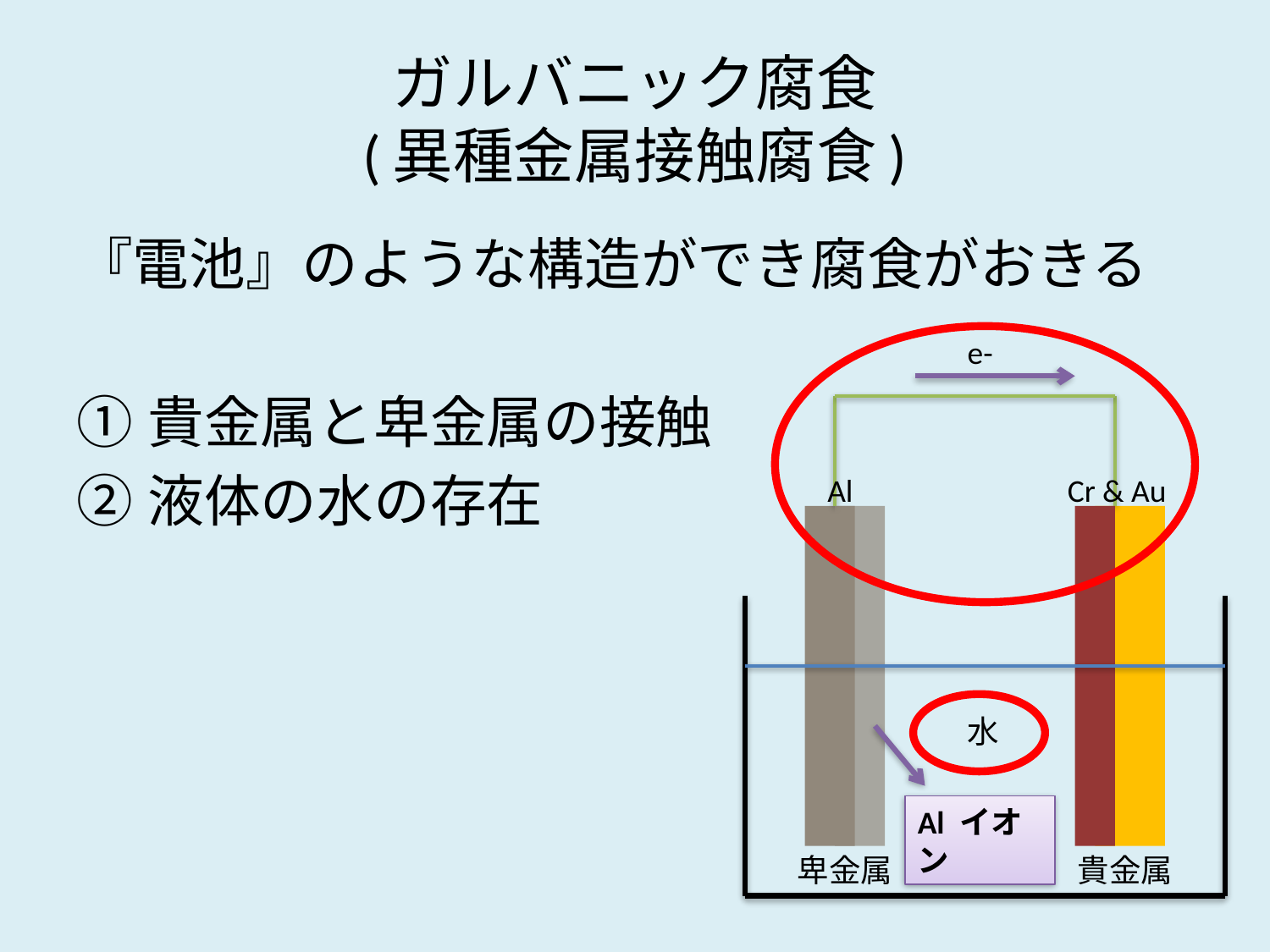

# ガルバニック腐食 (異種金属接触腐食)
『電池』のような構造ができ腐食がおきる

貴金属と卑金属の接触
液体の水の存在

e-
Al
Cr & Au

水
Al イオン
卑金属
貴金属